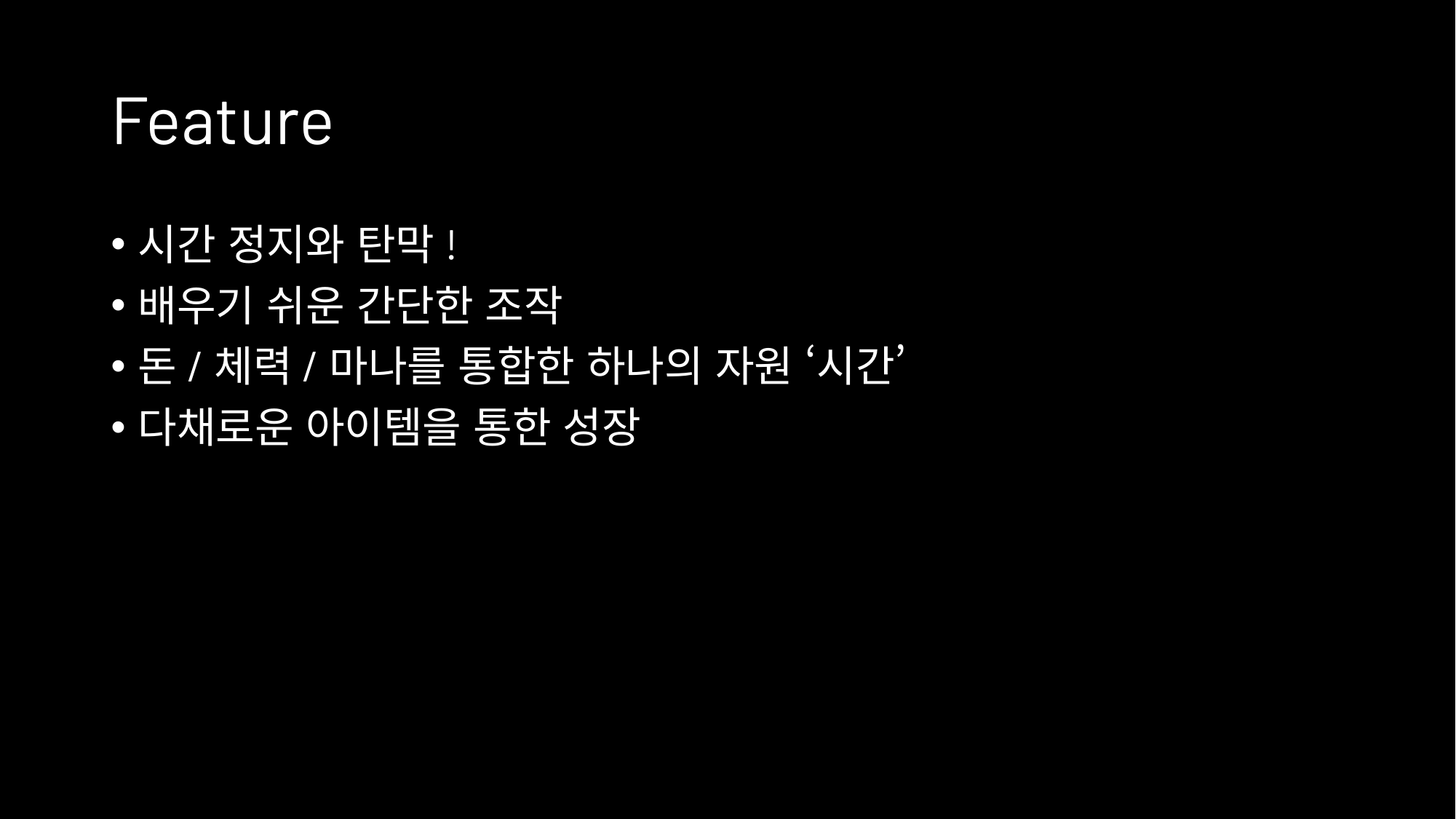

# Feature
시간 정지와 탄막!
배우기 쉬운 간단한 조작
돈/체력/마나를 통합한 하나의 자원 ‘시간’
다채로운 아이템을 통한 성장